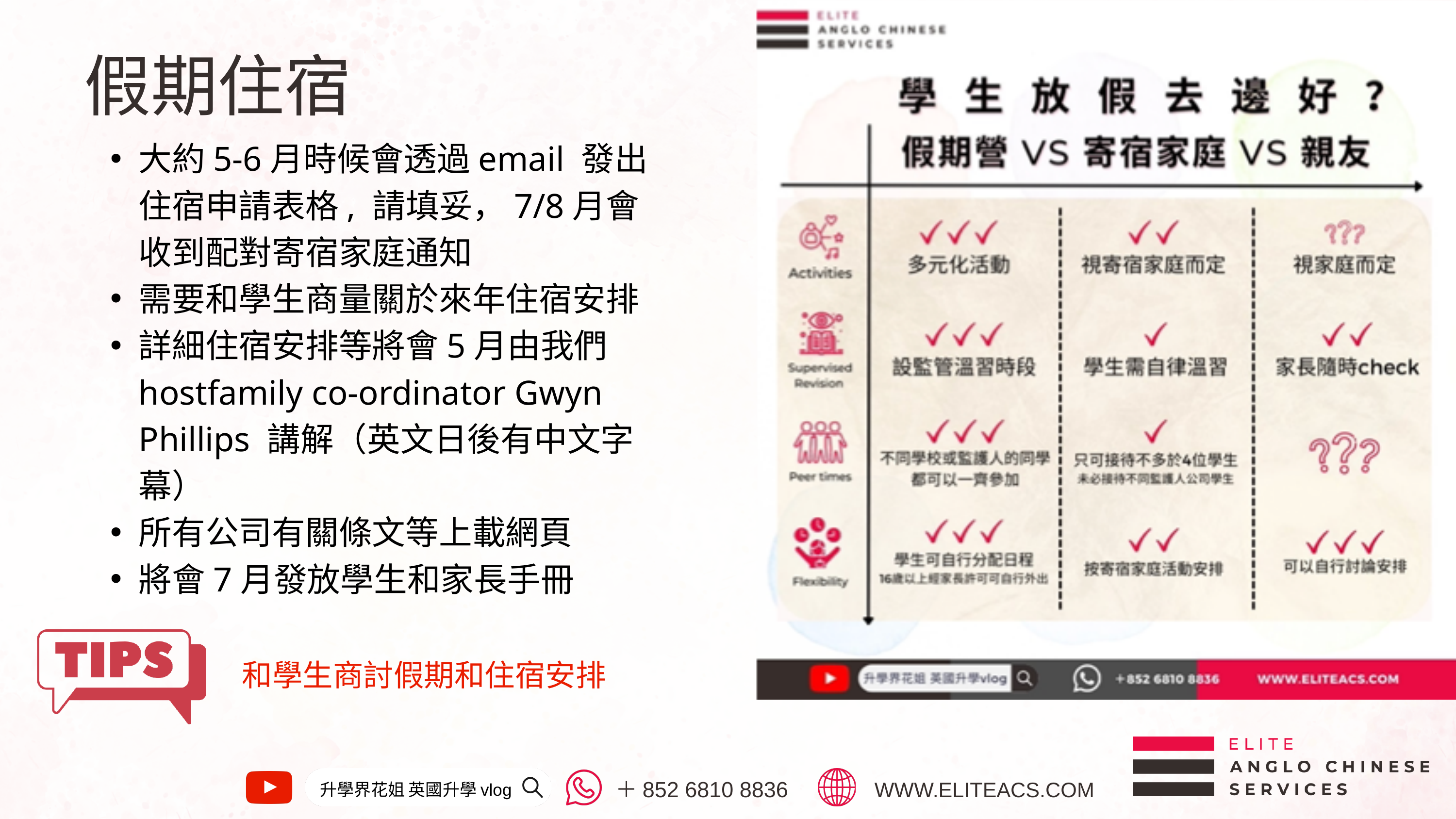

假期住宿
大約5-6月時候會透過email 發出住宿申請表格, 請填妥，7/8月會收到配對寄宿家庭通知
需要和學生商量關於來年住宿安排
詳細住宿安排等將會5月由我們hostfamily co-ordinator Gwyn Phillips 講解（英文日後有中文字幕）
所有公司有關條文等上載網頁
將會7月發放學生和家長手冊

和學生商討假期和住宿安排

升學界花姐 英國升學vlog

WWW.ELITEACS.COM

＋852 6810 8836